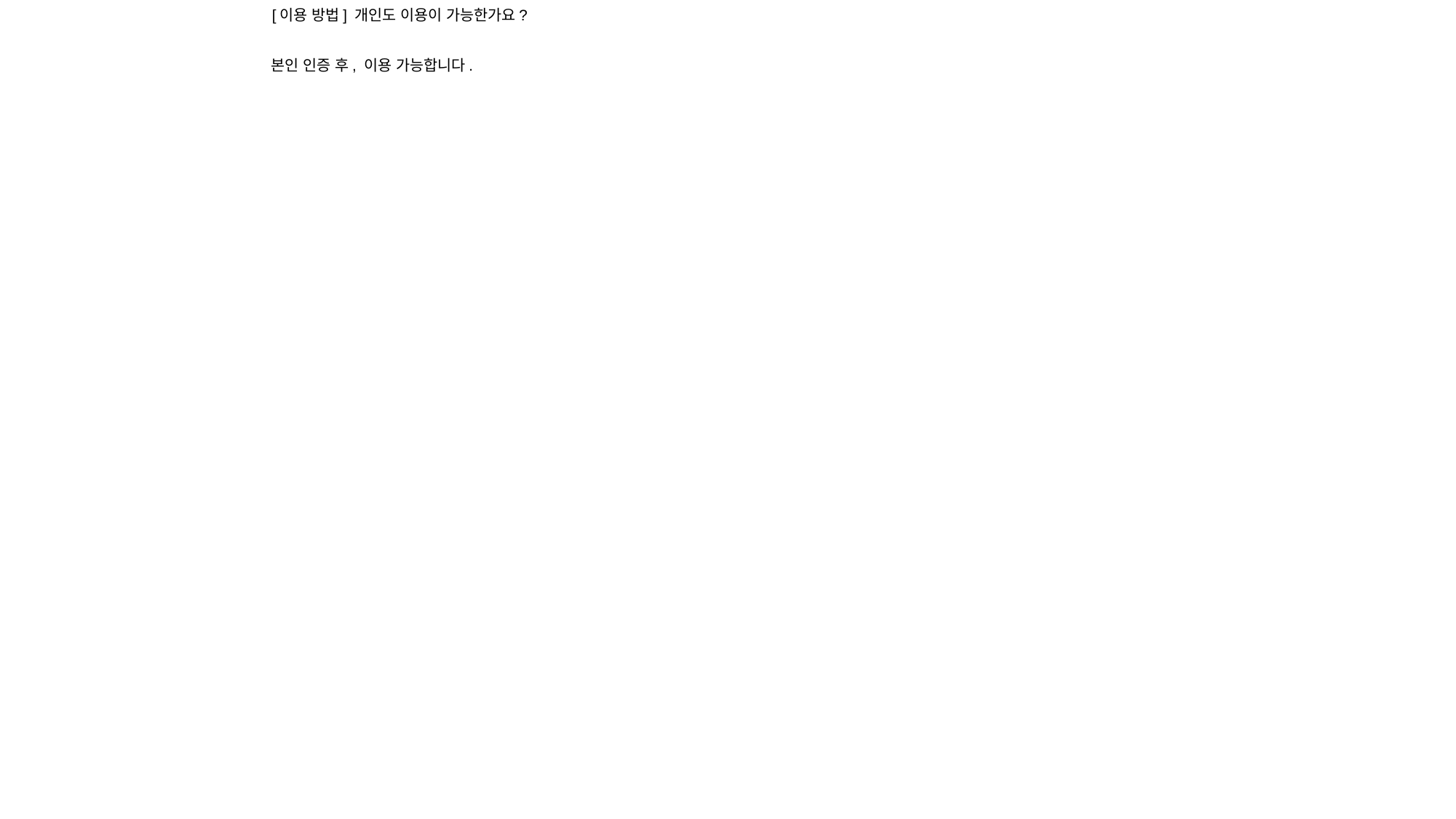

[이용 방법] 개인도 이용이 가능한가요?
본인 인증 후, 이용 가능합니다.